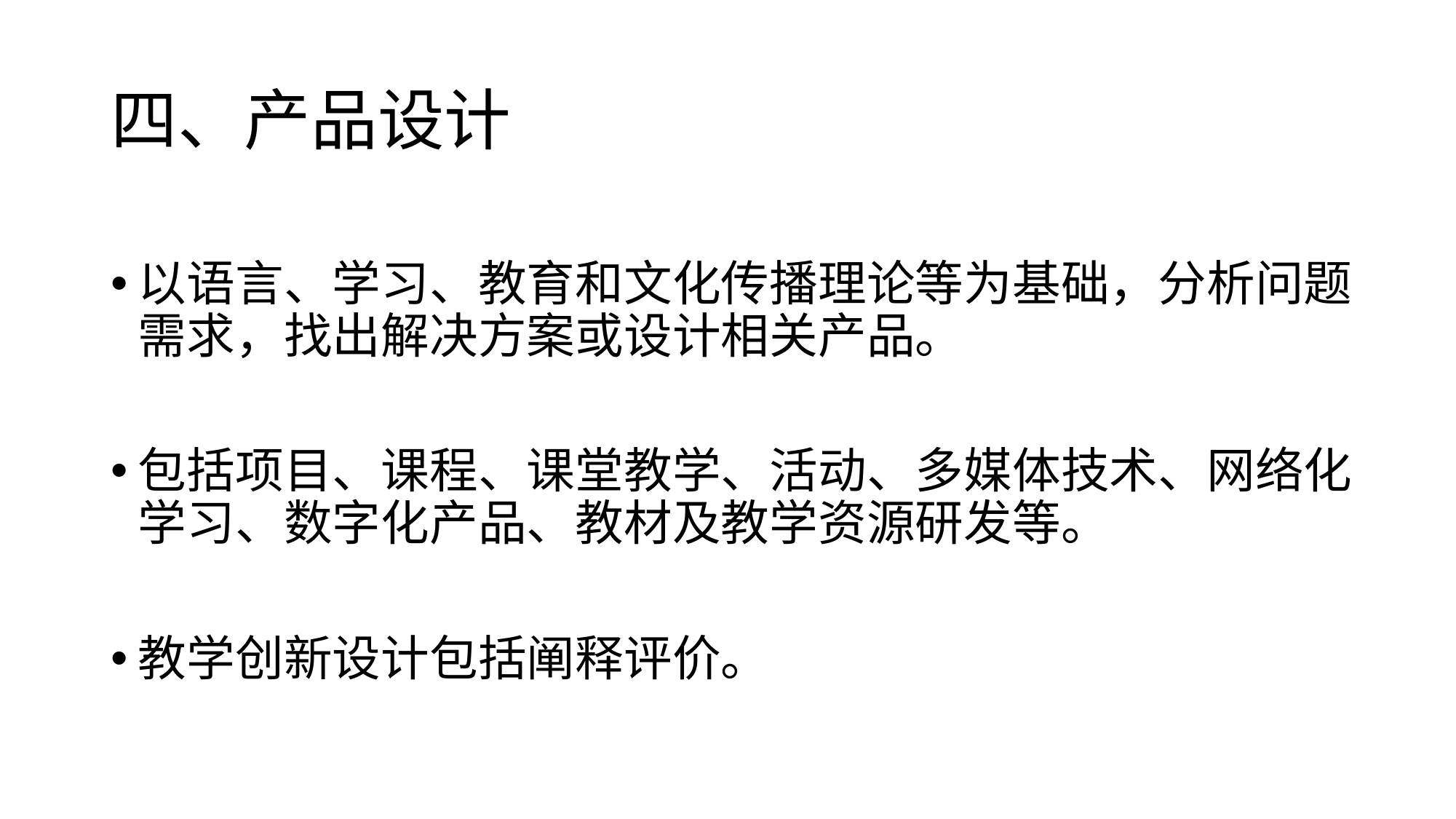

# 四、产品设计
以语言、学习、教育和文化传播理论等为基础，分析问题需求，找出解决方案或设计相关产品。

包括项目、课程、课堂教学、活动、多媒体技术、网络化学习、数字化产品、教材及教学资源研发等。

教学创新设计包括阐释评价。